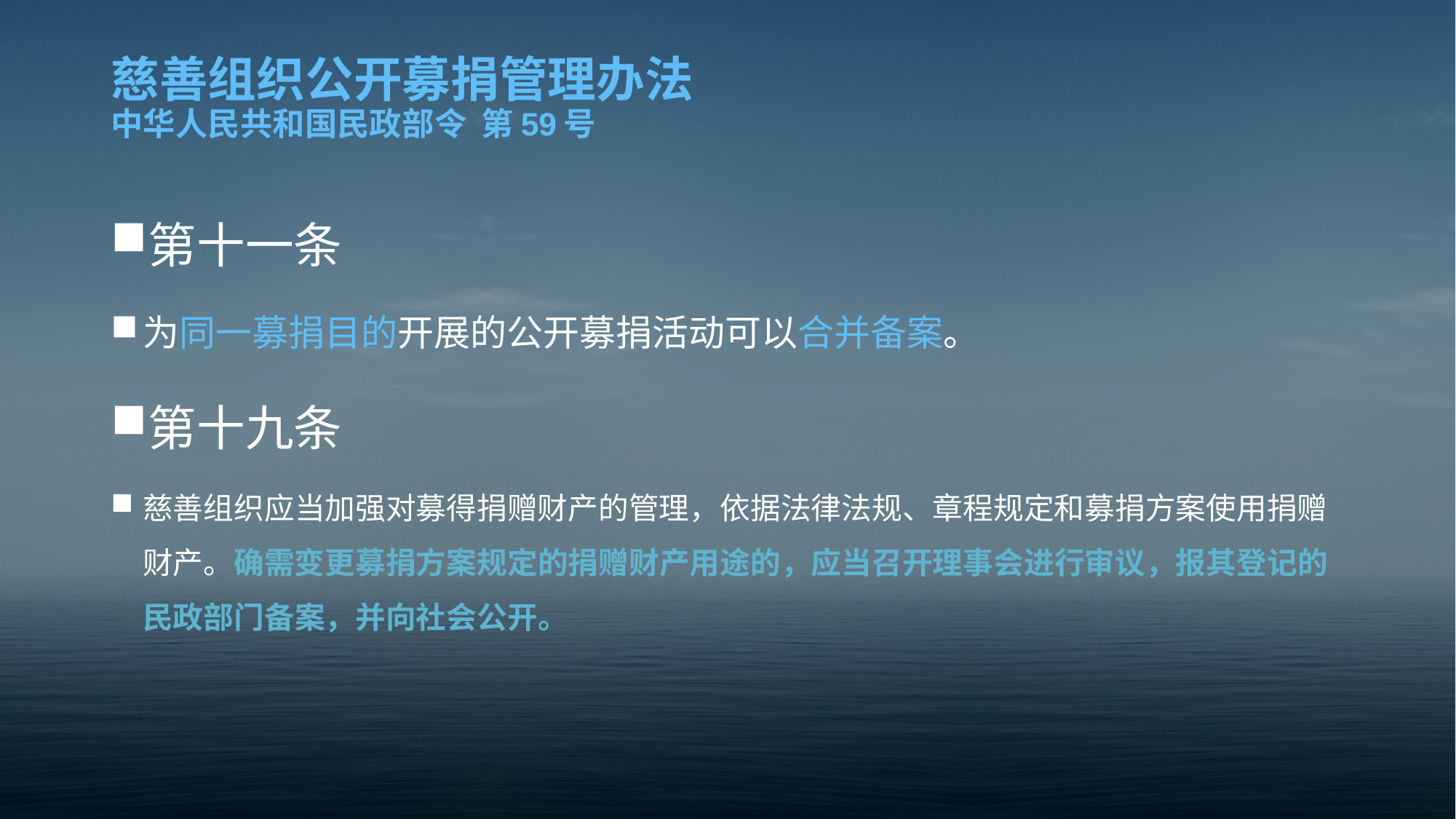

# 慈善组织公开募捐管理办法 中华人民共和国民政部令  第59号
第十一条
为同一募捐目的开展的公开募捐活动可以合并备案。
第十九条
慈善组织应当加强对募得捐赠财产的管理，依据法律法规、章程规定和募捐方案使用捐赠财产。确需变更募捐方案规定的捐赠财产用途的，应当召开理事会进行审议，报其登记的民政部门备案，并向社会公开。